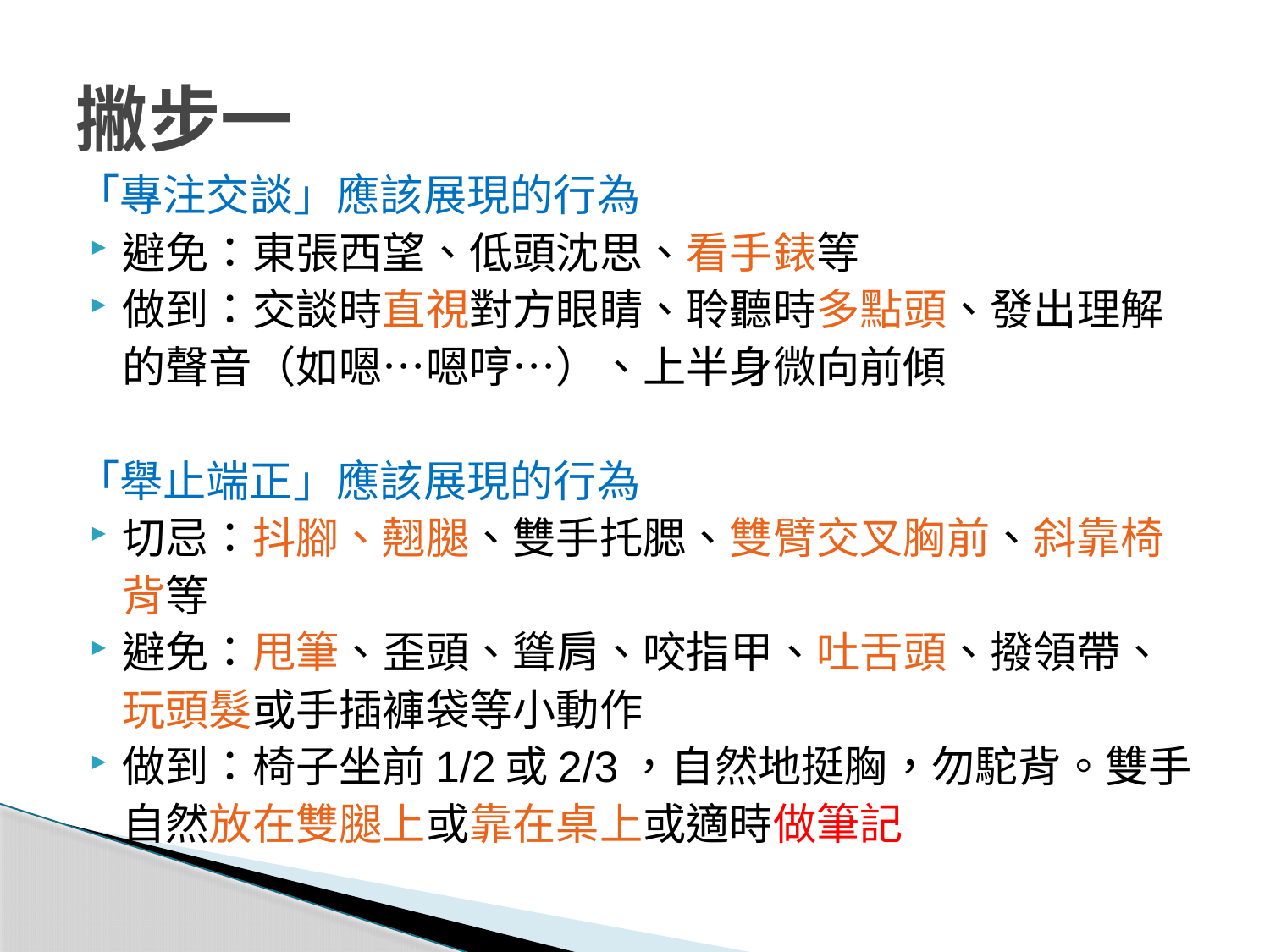

# 撇步一
「專注交談」應該展現的行為
避免：東張西望、低頭沈思、看手錶等
做到：交談時直視對方眼睛、聆聽時多點頭、發出理解的聲音（如嗯…嗯哼…）、上半身微向前傾

「舉止端正」應該展現的行為
切忌：抖腳、翹腿、雙手托腮、雙臂交叉胸前、斜靠椅背等
避免：甩筆、歪頭、聳肩、咬指甲、吐舌頭、撥領帶、玩頭髮或手插褲袋等小動作
做到：椅子坐前1/2或2/3，自然地挺胸，勿駝背。雙手自然放在雙腿上或靠在桌上或適時做筆記